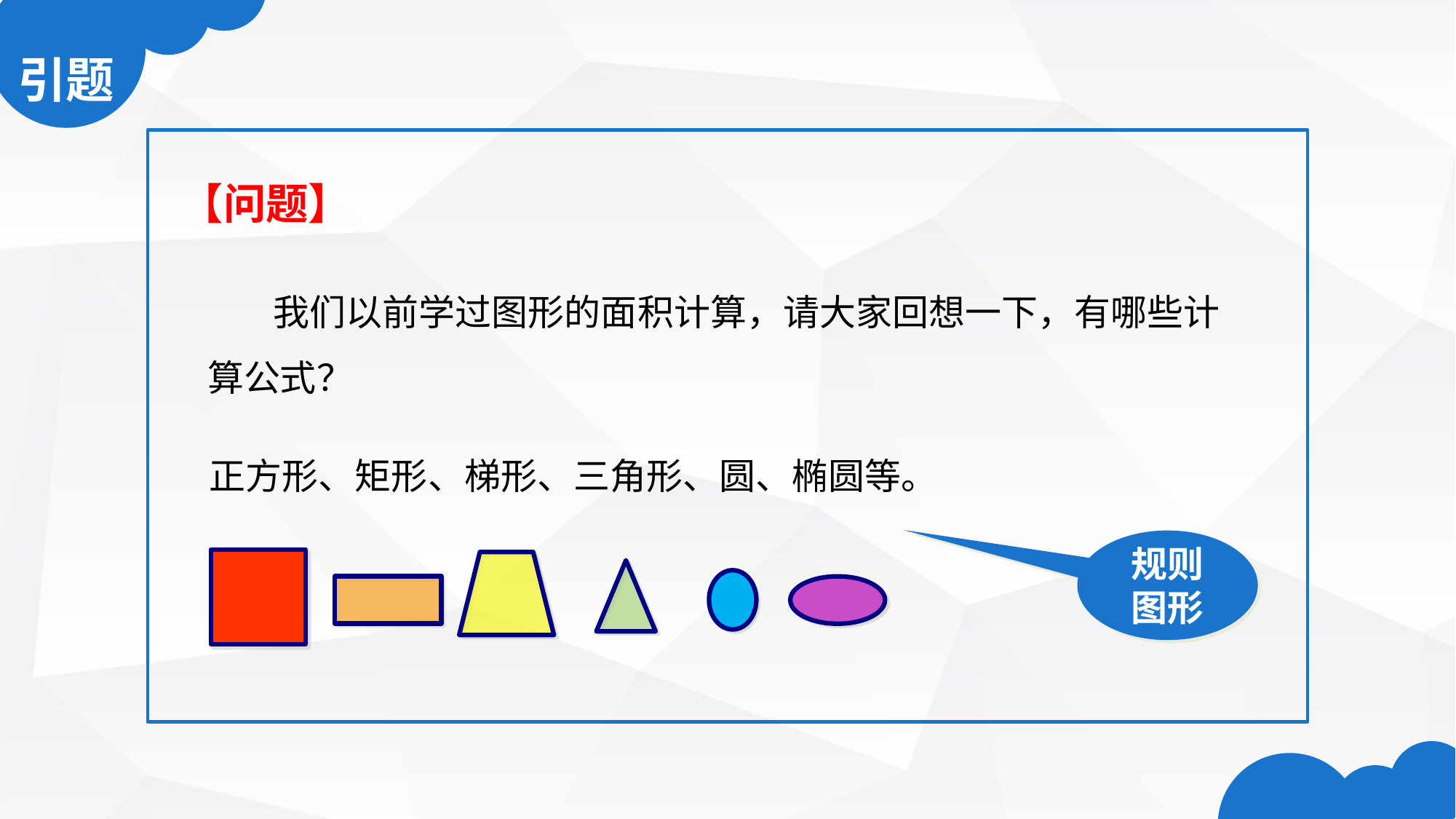

【问题】
       我们以前学过图形的面积计算，请大家回想一下，有哪些计算公式？
 正方形、矩形、梯形、三角形、圆、椭圆等。
规则图形